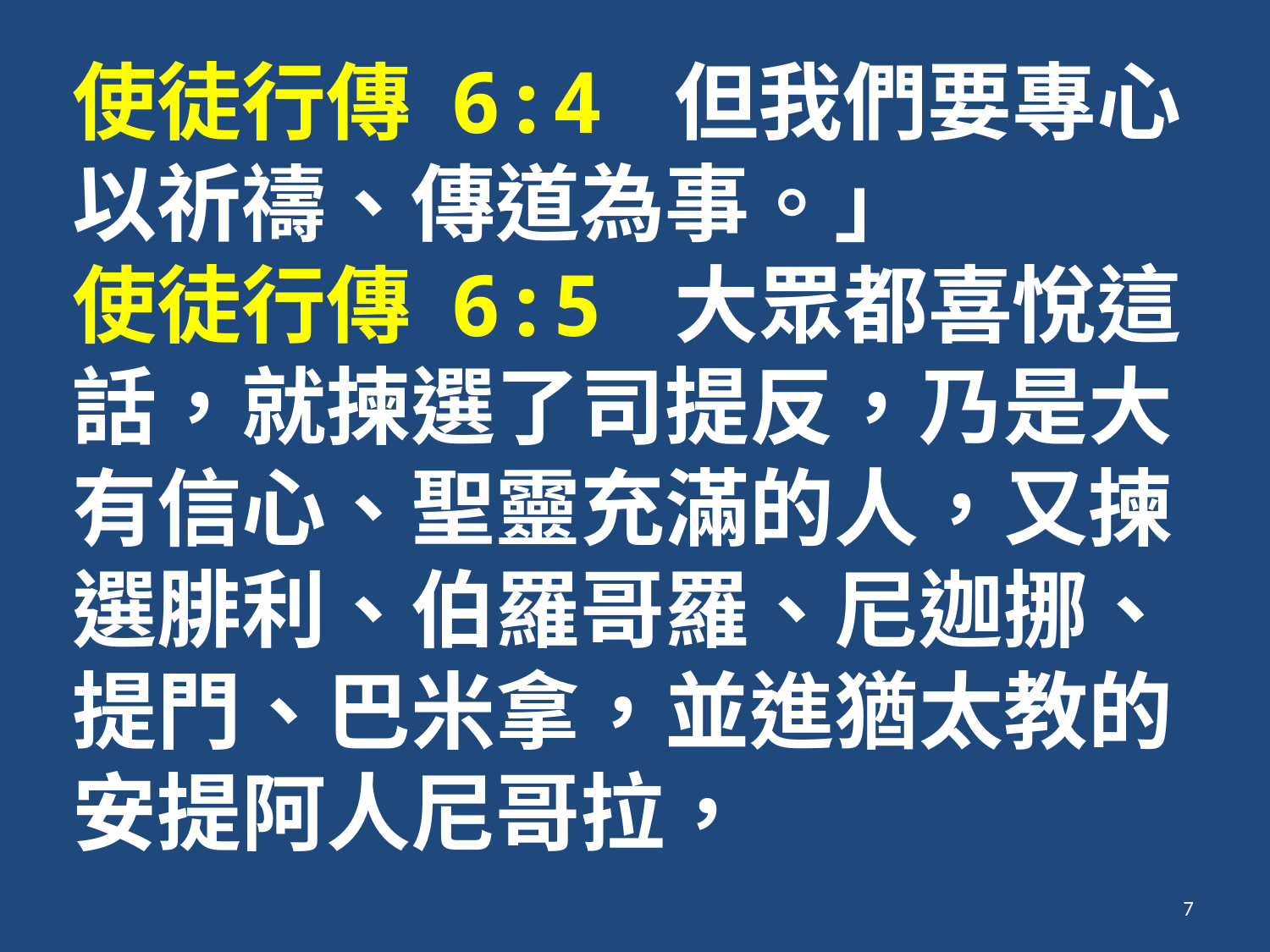

# 使徒行傳 6:4 但我們要專心以祈禱、傳道為事。」 使徒行傳 6:5 大眾都喜悅這話，就揀選了司提反，乃是大有信心、聖靈充滿的人，又揀選腓利、伯羅哥羅、尼迦挪、提門、巴米拿，並進猶太教的安提阿人尼哥拉，

7